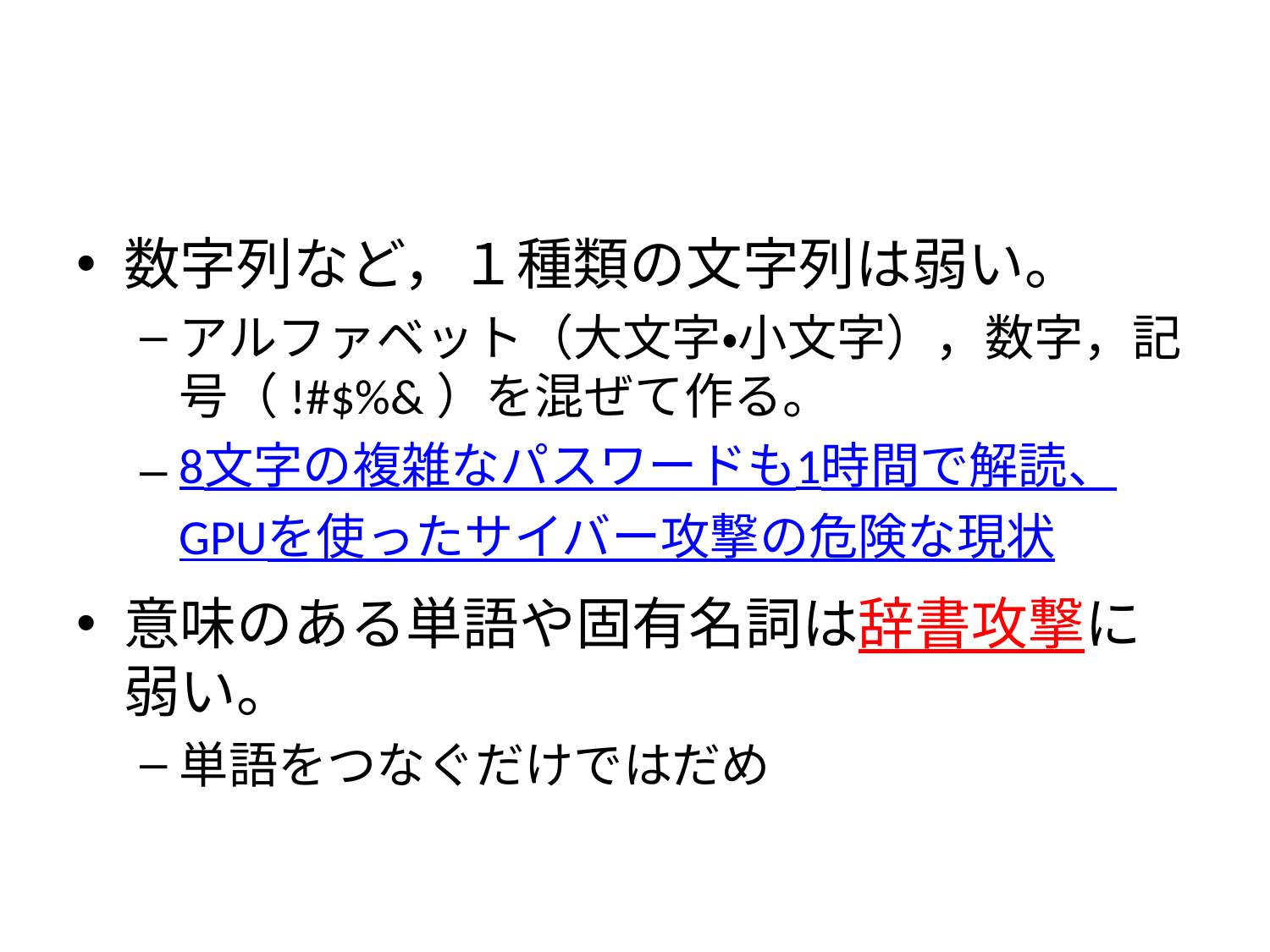

#
数字列など，１種類の文字列は弱い。
アルファベット（大文字・小文字），数字，記号（!#$%&）を混ぜて作る。
8文字の複雑なパスワードも1時間で解読、GPUを使ったサイバー攻撃の危険な現状
意味のある単語や固有名詞は辞書攻撃に弱い。
単語をつなぐだけではだめ